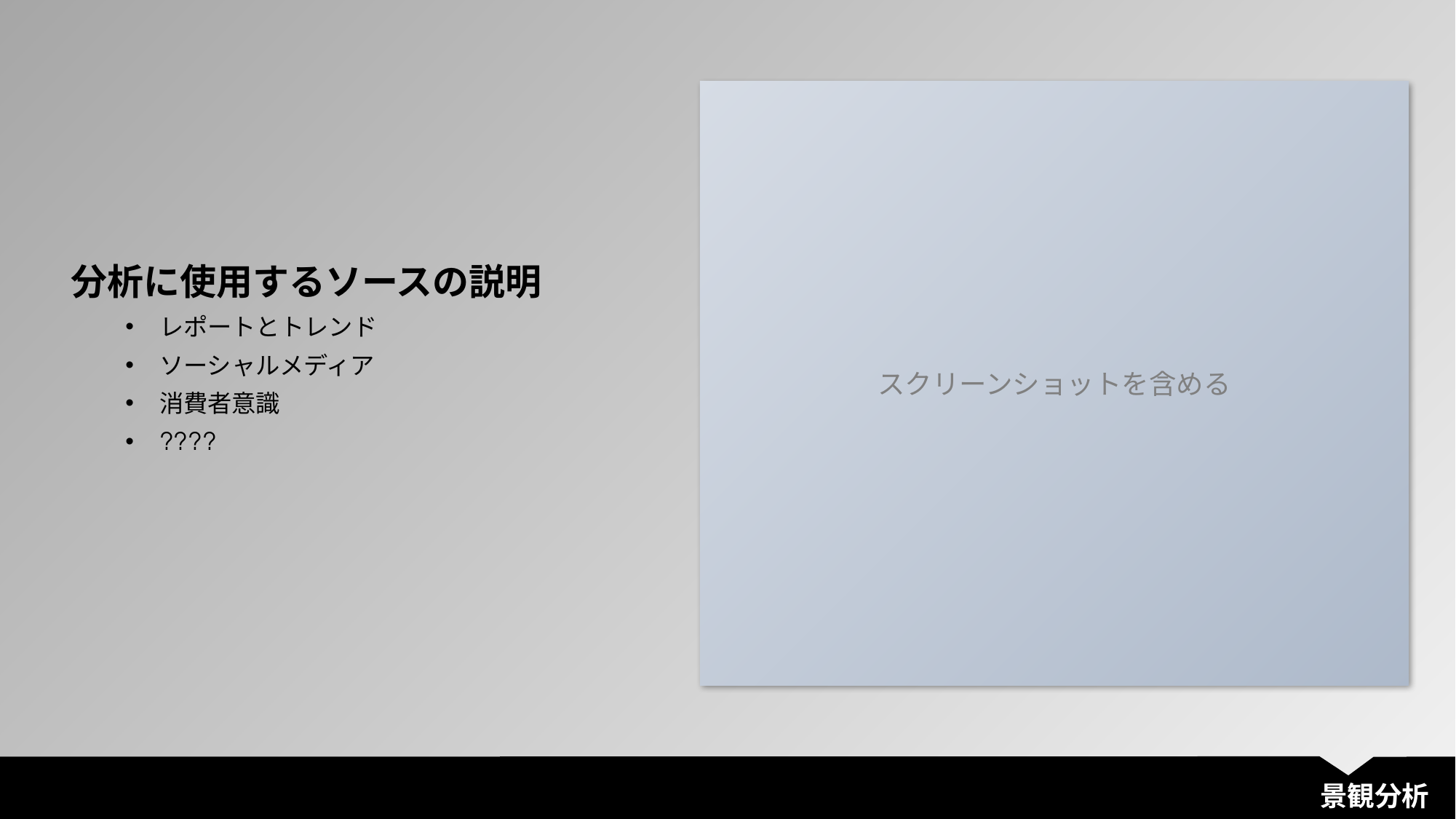

スクリーンショットを含める
分析に使用するソースの説明
レポートとトレンド
ソーシャルメディア
消費者意識
????

景観分析